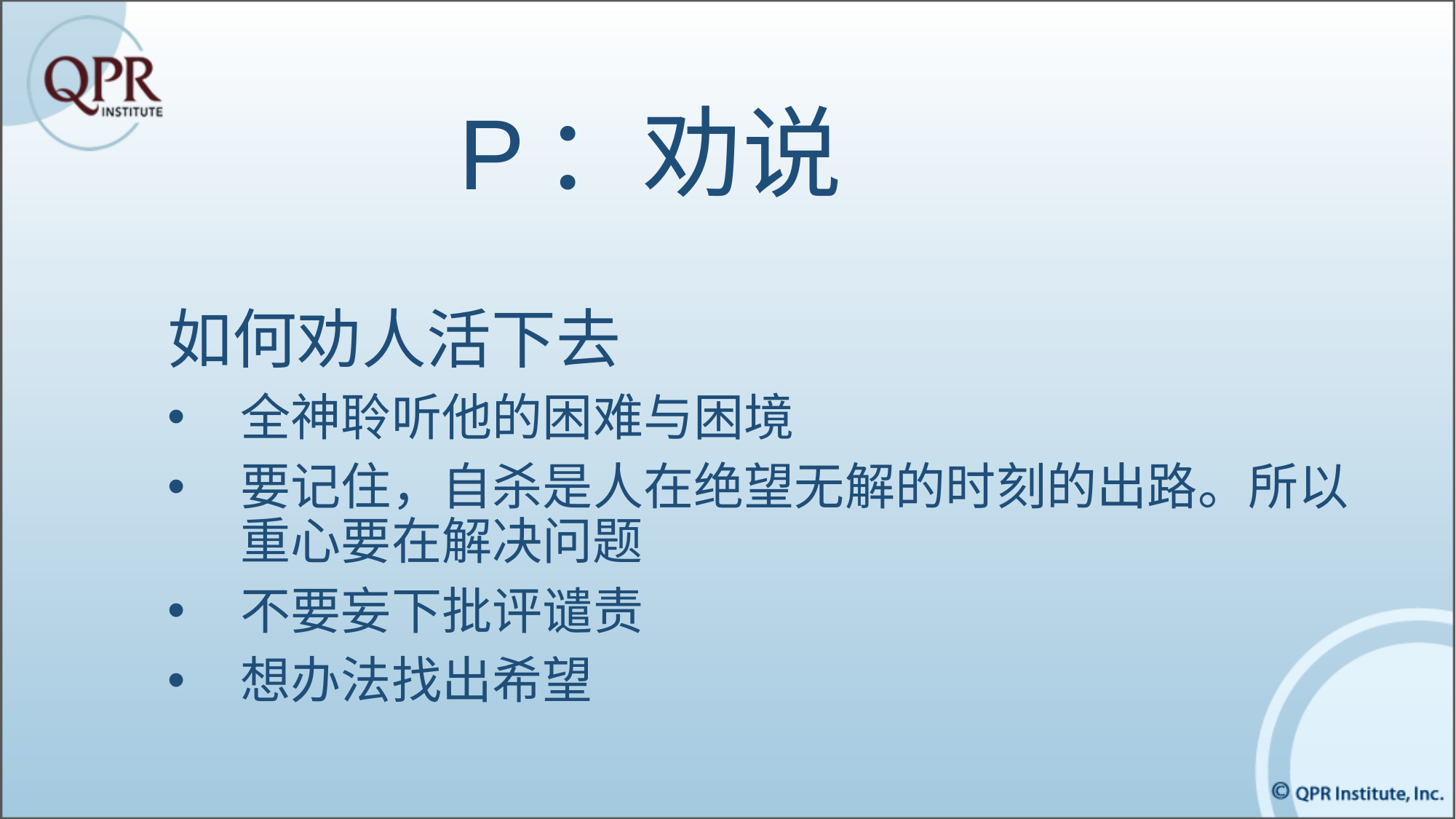

# P：劝说
如何劝人活下去
全神聆听他的困难与困境
要记住，自杀是人在绝望无解的时刻的出路。所以重心要在解决问题
不要妄下批评谴责
想办法找出希望